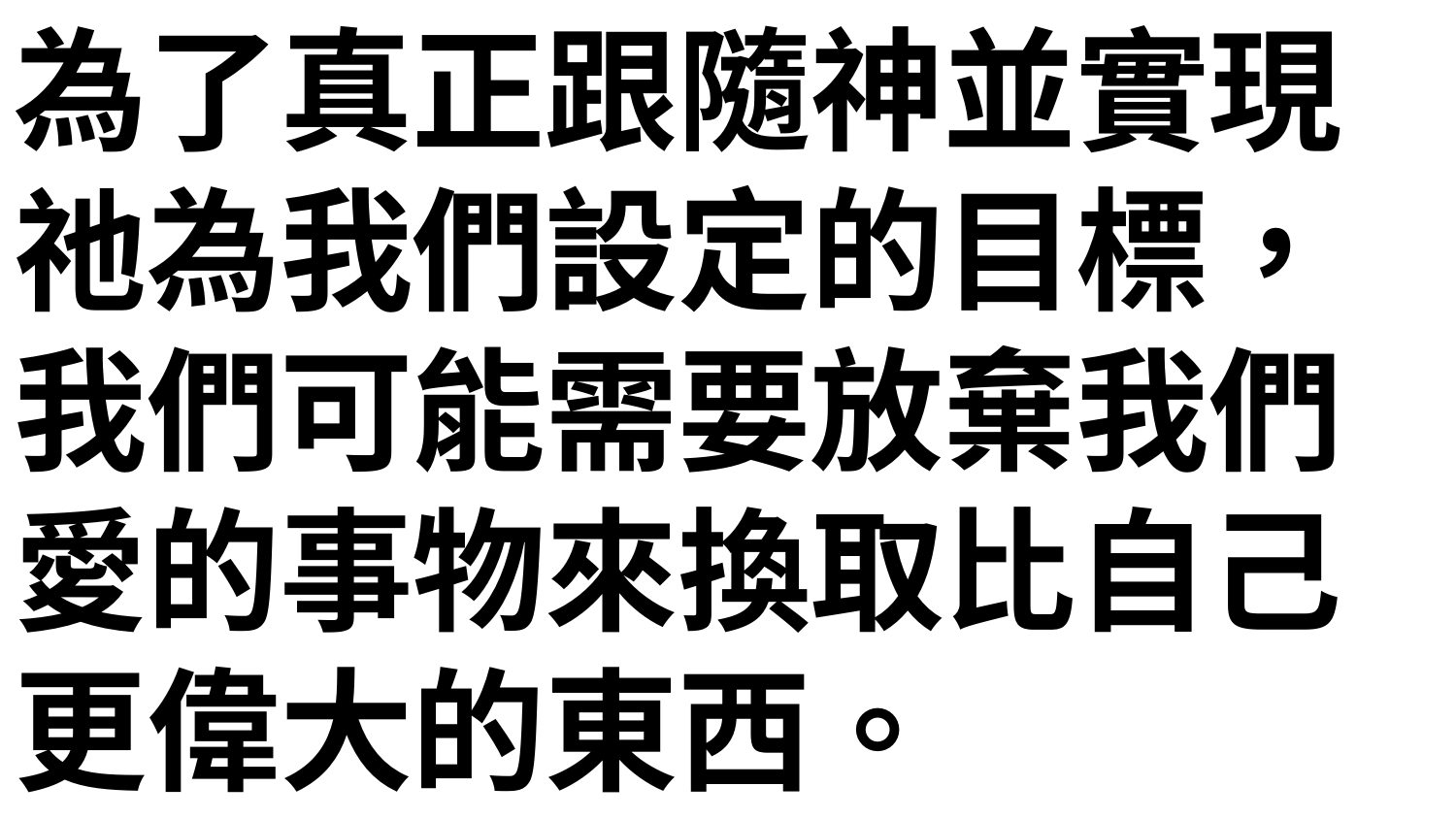

為了真正跟隨神並實現祂為我們設定的目標，我們可能需要放棄我們愛的事物來換取比自己更偉大的東西。